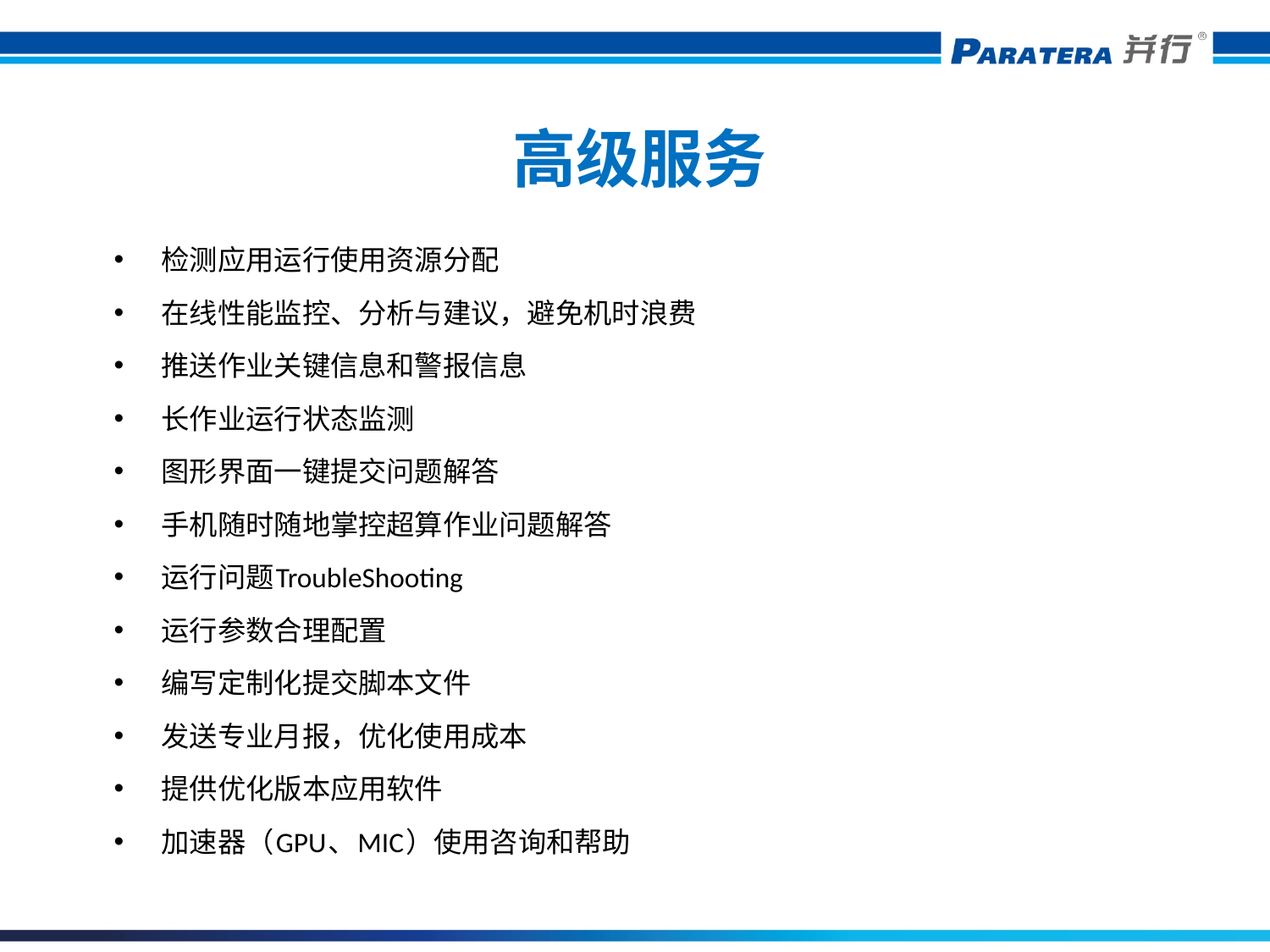

# 高级服务
检测应用运行使用资源分配
在线性能监控、分析与建议，避免机时浪费
推送作业关键信息和警报信息
长作业运行状态监测
图形界面一键提交问题解答
手机随时随地掌控超算作业问题解答
运行问题TroubleShooting
运行参数合理配置
编写定制化提交脚本文件
发送专业月报，优化使用成本
提供优化版本应用软件
加速器（GPU、MIC）使用咨询和帮助